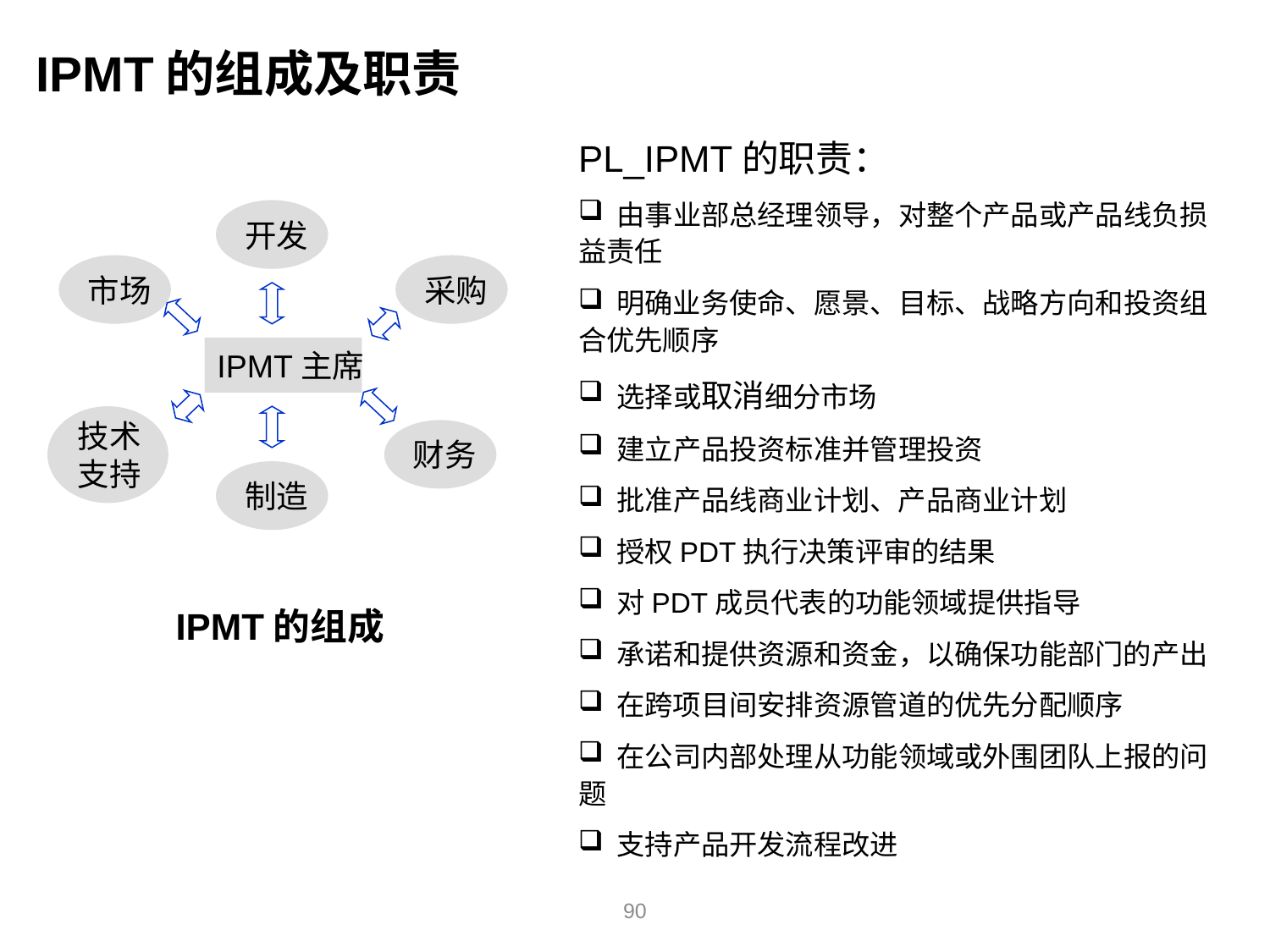

IPMT的组成及职责
PL_IPMT的职责：
 由事业部总经理领导，对整个产品或产品线负损益责任
 明确业务使命、愿景、目标、战略方向和投资组合优先顺序
 选择或取消细分市场
 建立产品投资标准并管理投资
 批准产品线商业计划、产品商业计划
 授权PDT执行决策评审的结果
 对PDT成员代表的功能领域提供指导
 承诺和提供资源和资金，以确保功能部门的产出
 在跨项目间安排资源管道的优先分配顺序
 在公司内部处理从功能领域或外围团队上报的问题
 支持产品开发流程改进
开发
市场
采购

IPMT主席

技术
支持

财务
制造
IPMT的组成
90
90